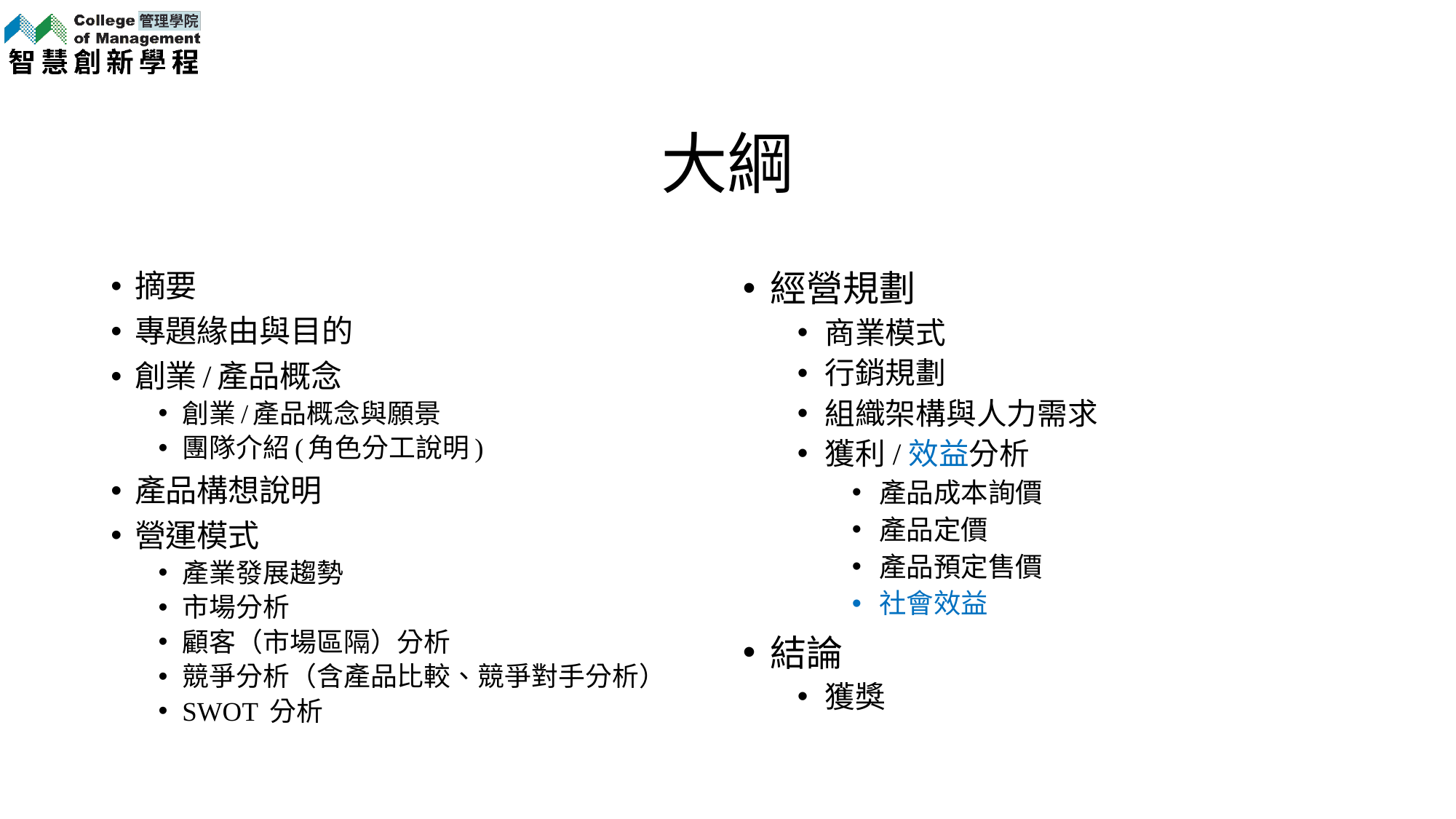

# 大綱
摘要
專題緣由與目的
創業/產品概念
創業/產品概念與願景
團隊介紹(角色分工說明)
產品構想說明
營運模式
產業發展趨勢
市場分析
顧客（市場區隔）分析
競爭分析（含產品比較、競爭對手分析）
SWOT 分析
經營規劃
商業模式
行銷規劃
組織架構與人力需求
獲利/效益分析
產品成本詢價
產品定價
產品預定售價
社會效益
結論
獲獎